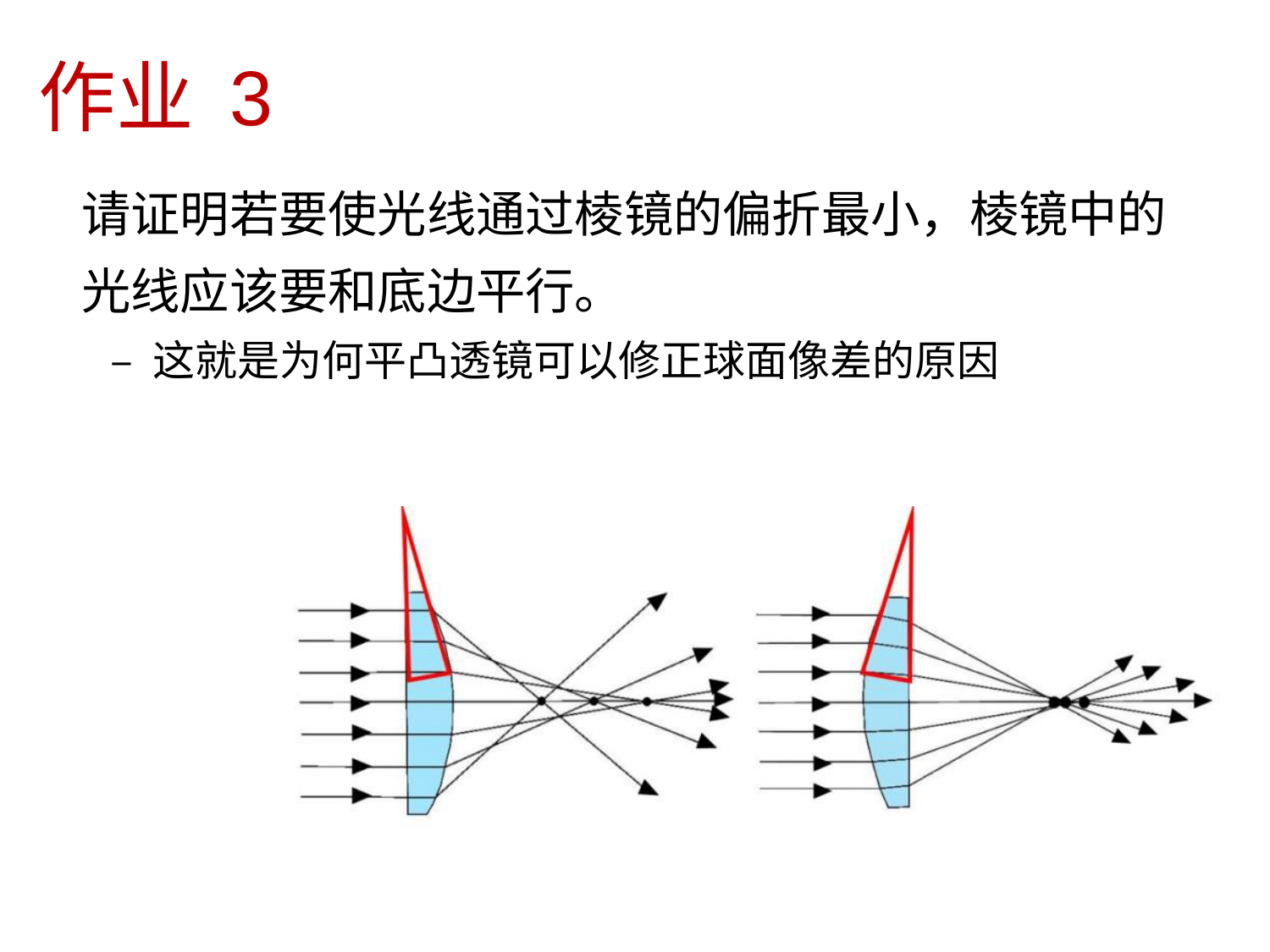

作业 3
请证明若要使光线通过棱镜的偏折最小，棱镜中的光线应该要和底边平行。
   – 这就是为何平凸透镜可以修正球面像差的原因